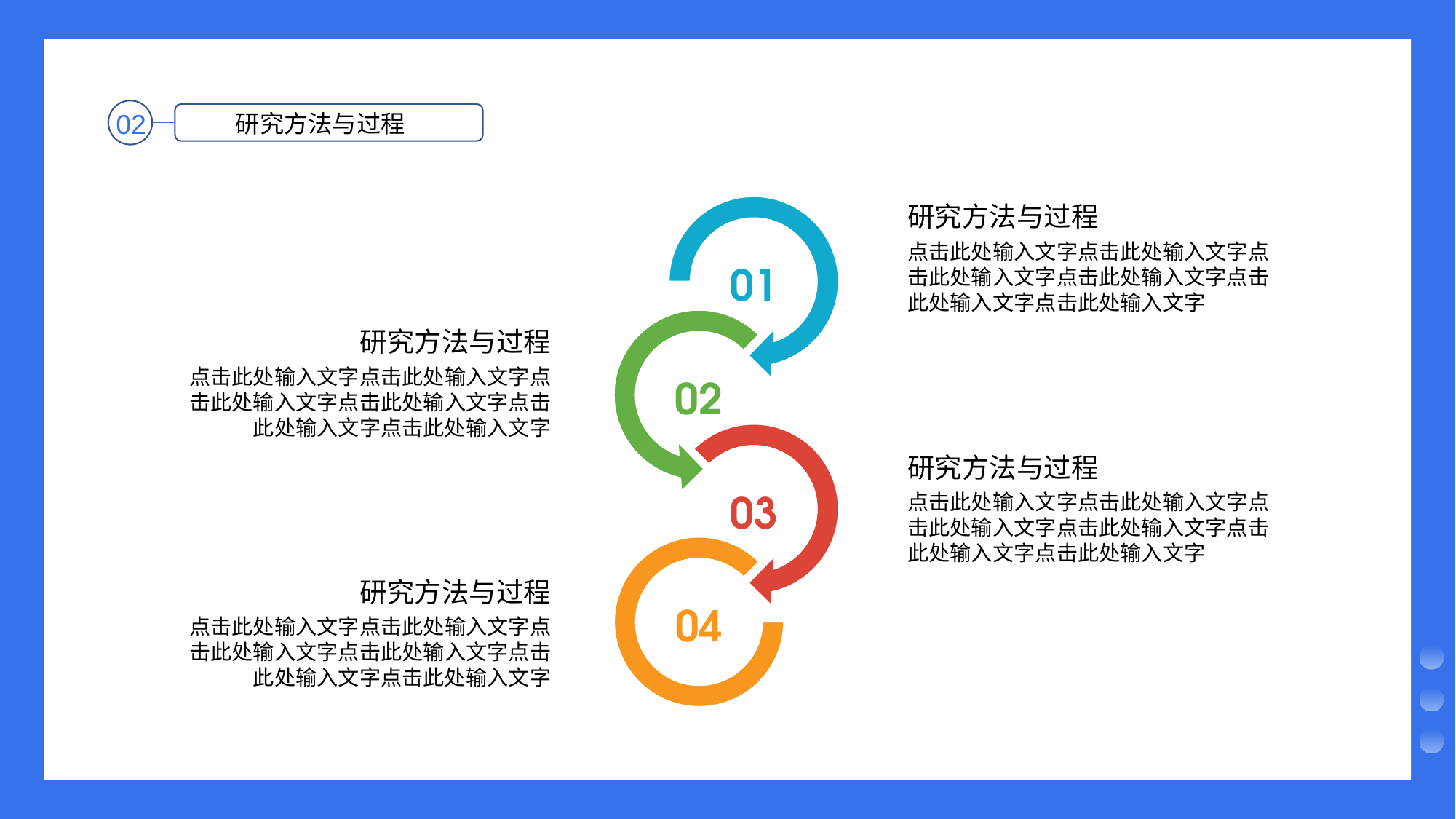

02
研究方法与过程

01

02

03

04
研究方法与过程

点击此处输入文字点击此处输入文字点击此处输入文字点击此处输入文字点击此处输入文字点击此处输入文字
研究方法与过程

点击此处输入文字点击此处输入文字点击此处输入文字点击此处输入文字点击此处输入文字点击此处输入文字
研究方法与过程

点击此处输入文字点击此处输入文字点击此处输入文字点击此处输入文字点击此处输入文字点击此处输入文字
研究方法与过程

点击此处输入文字点击此处输入文字点击此处输入文字点击此处输入文字点击此处输入文字点击此处输入文字